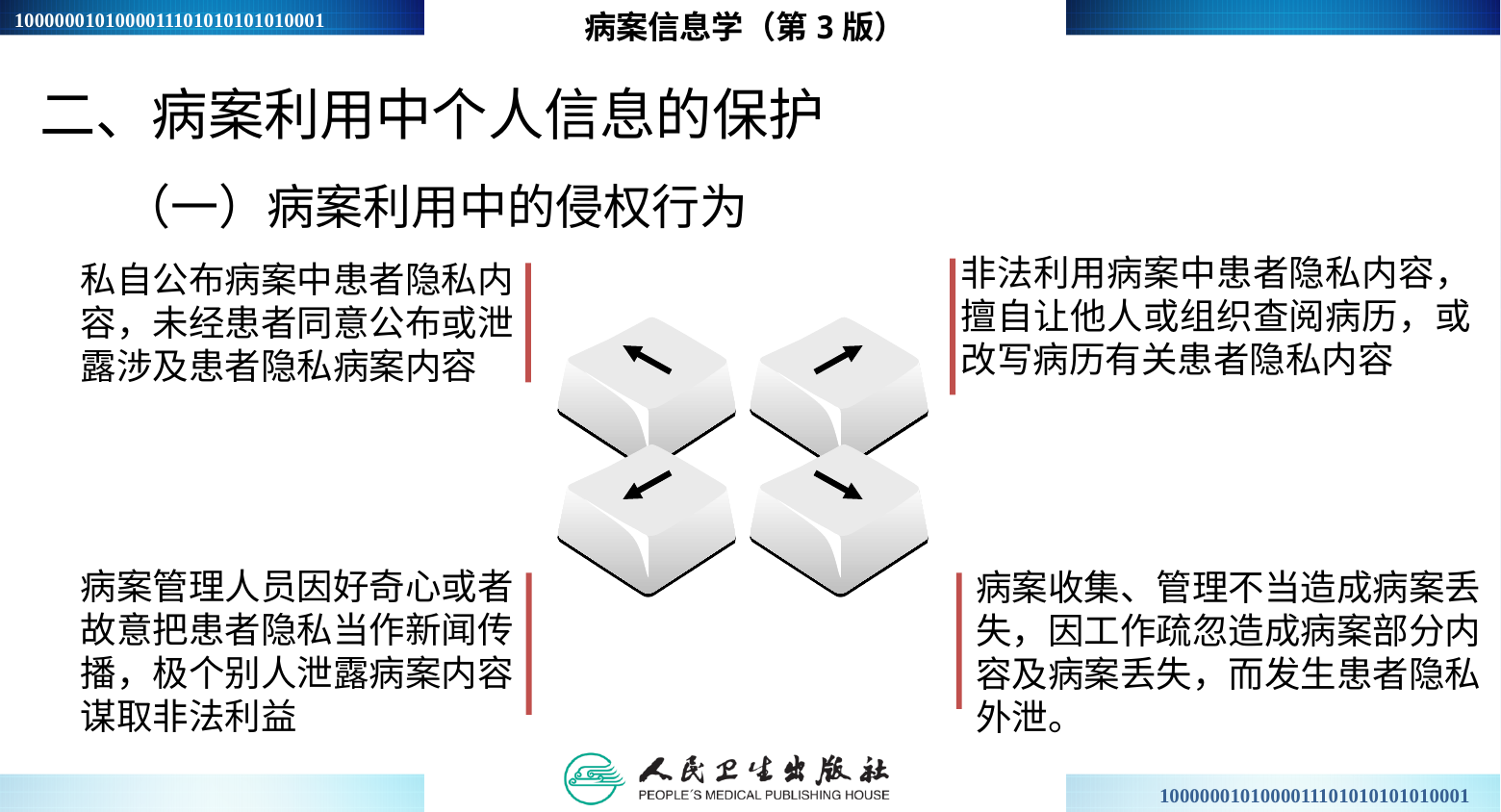

病案信息学（第3版）
二、病案利用中个人信息的保护
（一）病案利用中的侵权行为
非法利用病案中患者隐私内容，擅自让他人或组织查阅病历，或改写病历有关患者隐私内容
私自公布病案中患者隐私内容，未经患者同意公布或泄露涉及患者隐私病案内容

病案管理人员因好奇心或者故意把患者隐私当作新闻传播，极个别人泄露病案内容谋取非法利益
病案收集、管理不当造成病案丢失，因工作疏忽造成病案部分内容及病案丢失，而发生患者隐私外泄。